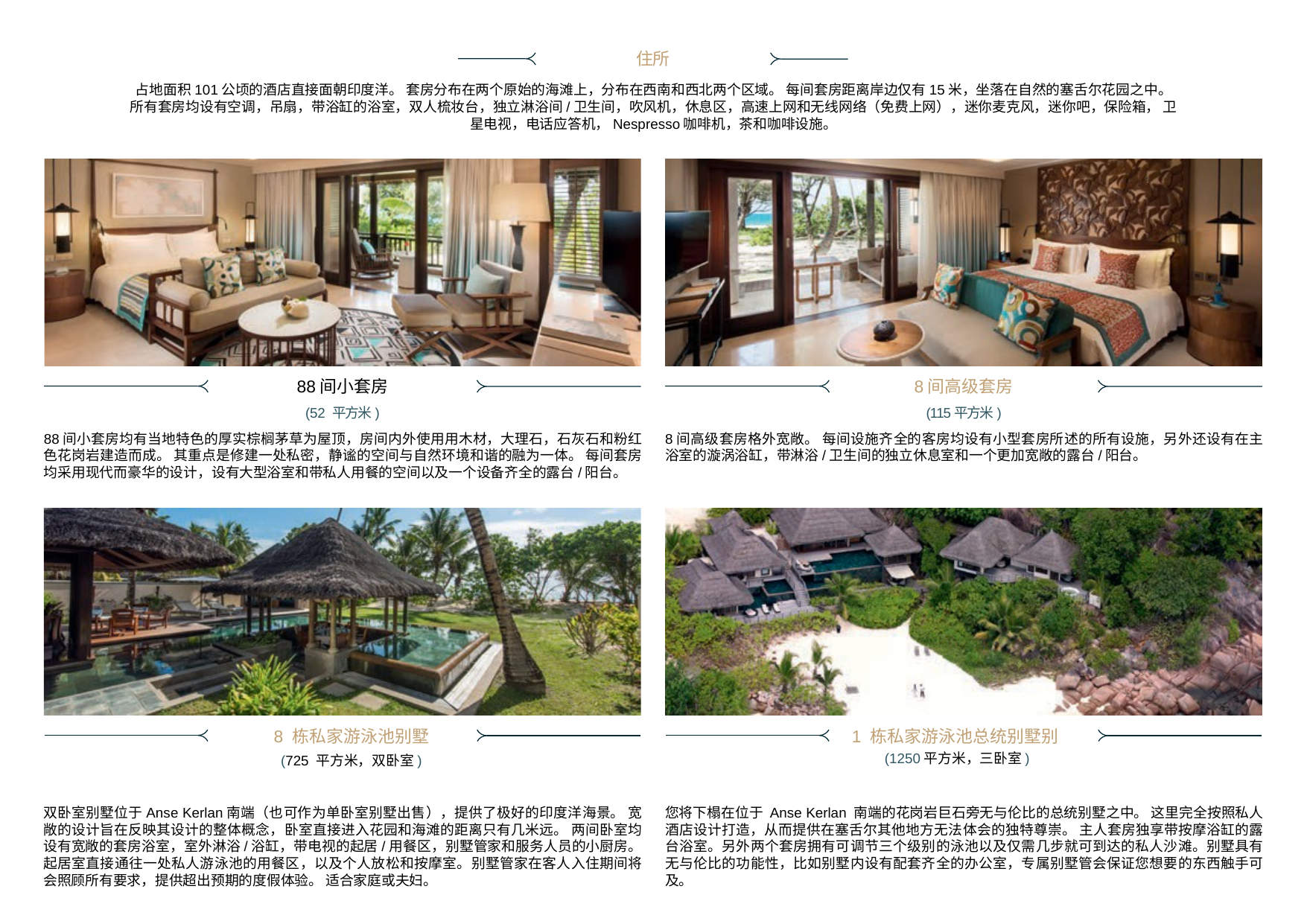

住所
占地面积101公顷的酒店直接面朝印度洋。 套房分布在两个原始的海滩上，分布在西南和西北两个区域。 每间套房距离岸边仅有15米，坐落在自然的塞舌尔花园之中。 所有套房均设有空调，吊扇，带浴缸的浴室，双人梳妆台，独立淋浴间/卫生间，吹风机，休息区，高速上网和无线网络（免费上网），迷你麦克风，迷你吧，保险箱， 卫星电视，电话应答机，Nespresso咖啡机，茶和咖啡设施。

88间小套房
(52 平方米)
88间小套房均有当地特色的厚实棕榈茅草为屋顶，房间内外使用用木材，大理石，石灰石和粉红色花岗岩建造而成。 其重点是修建一处私密，静谧的空间与自然环境和谐的融为一体。 每间套房均采用现代而豪华的设计，设有大型浴室和带私人用餐的空间以及一个设备齐全的露台/阳台。

8间高级套房
(115平方米)
8间高级套房格外宽敞。 每间设施齐全的客房均设有小型套房所述的所有设施，另外还设有在主浴室的漩涡浴缸，带淋浴/卫生间的独立休息室和一个更加宽敞的露台/阳台。

8 栋私家游泳池别墅
(725 平方米，双卧室)
1 栋私家游泳池总统别墅别(1250平方米，三卧室)

双卧室别墅位于Anse Kerlan南端（也可作为单卧室别墅出售），提供了极好的印度洋海景。 宽敞的设计旨在反映其设计的整体概念，卧室直接进入花园和海滩的距离只有几米远。 两间卧室均设有宽敞的套房浴室，室外淋浴/浴缸，带电视的起居/用餐区，别墅管家和服务人员的小厨房。 起居室直接通往一处私人游泳池的用餐区，以及个人放松和按摩室。别墅管家在客人入住期间将会照顾所有要求，提供超出预期的度假体验。 适合家庭或夫妇。

您将下榻在位于 Anse Kerlan 南端的花岗岩巨石旁无与伦比的总统别墅之中。 这里完全按照私人酒店设计打造，从而提供在塞舌尔其他地方无法体会的独特尊崇。 主人套房独享带按摩浴缸的露台浴室。另外两个套房拥有可调节三个级别的泳池以及仅需几步就可到达的私人沙滩。别墅具有无与伦比的功能性，比如别墅内设有配套齐全的办公室，专属别墅管会保证您想要的东西触手可及。